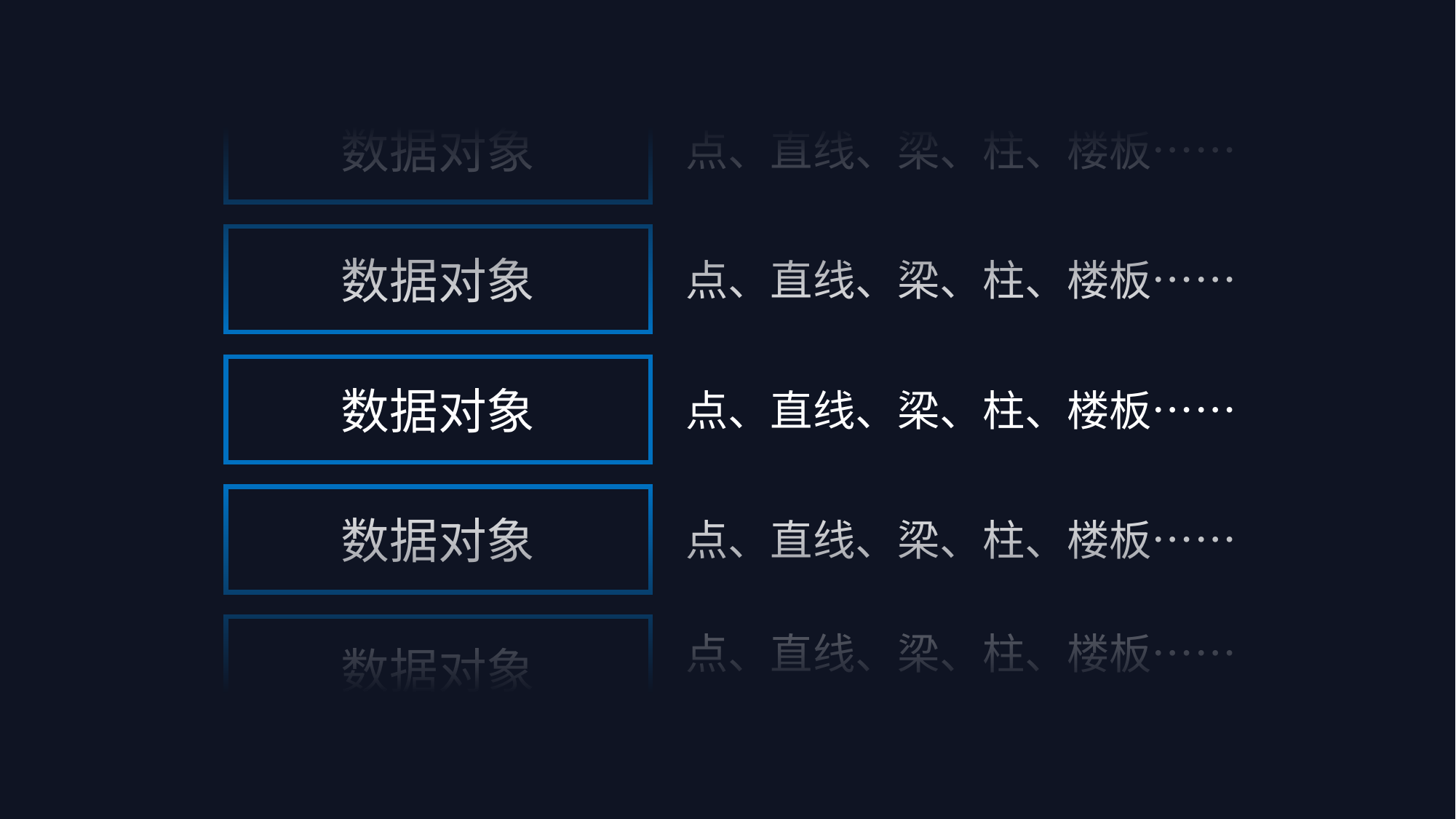

数据对象
点、直线、梁、柱、楼板……
数据对象
点、直线、梁、柱、楼板……
数据对象
点、直线、梁、柱、楼板……
数据对象

点、直线、梁、柱、楼板……
数据对象
点、直线、梁、柱、楼板……